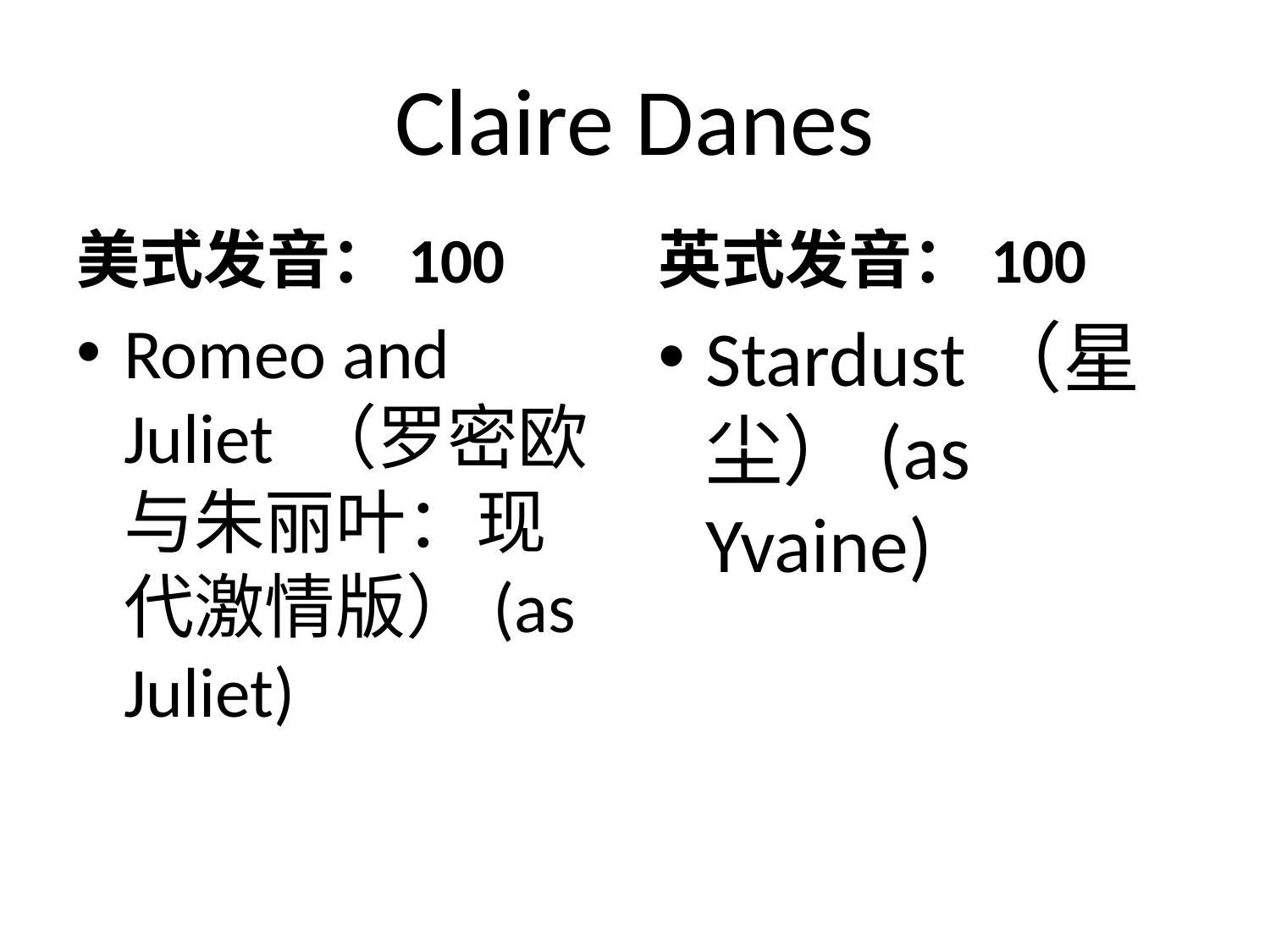

# Claire Danes
美式发音：100
英式发音：100
Romeo and Juliet （罗密欧与朱丽叶：现代激情版）(as Juliet)
Stardust（星尘）(as Yvaine)